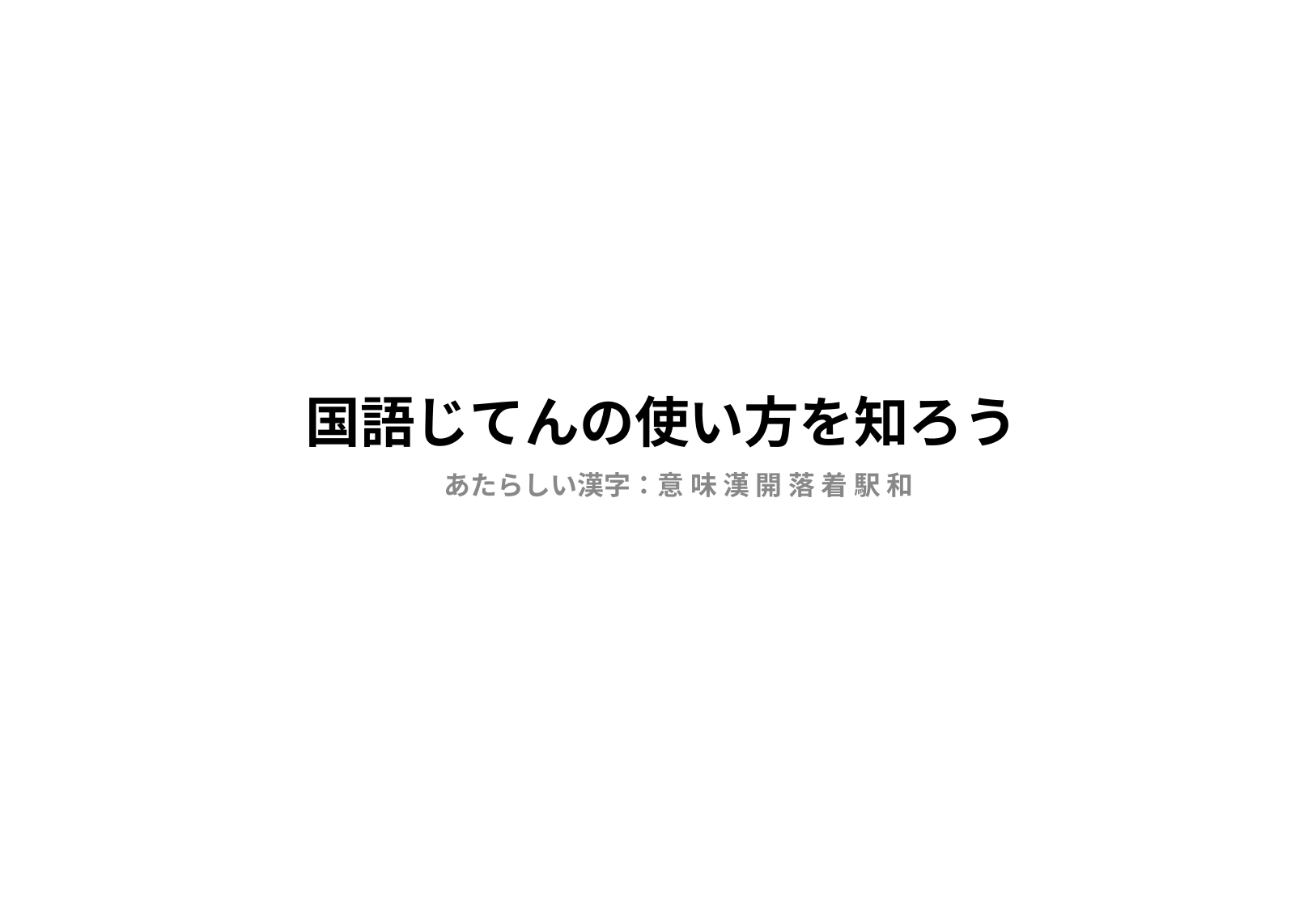

# 国語じてんの使い方を知ろう
あたらしい漢字：意 味 漢 開 落 着 駅 和